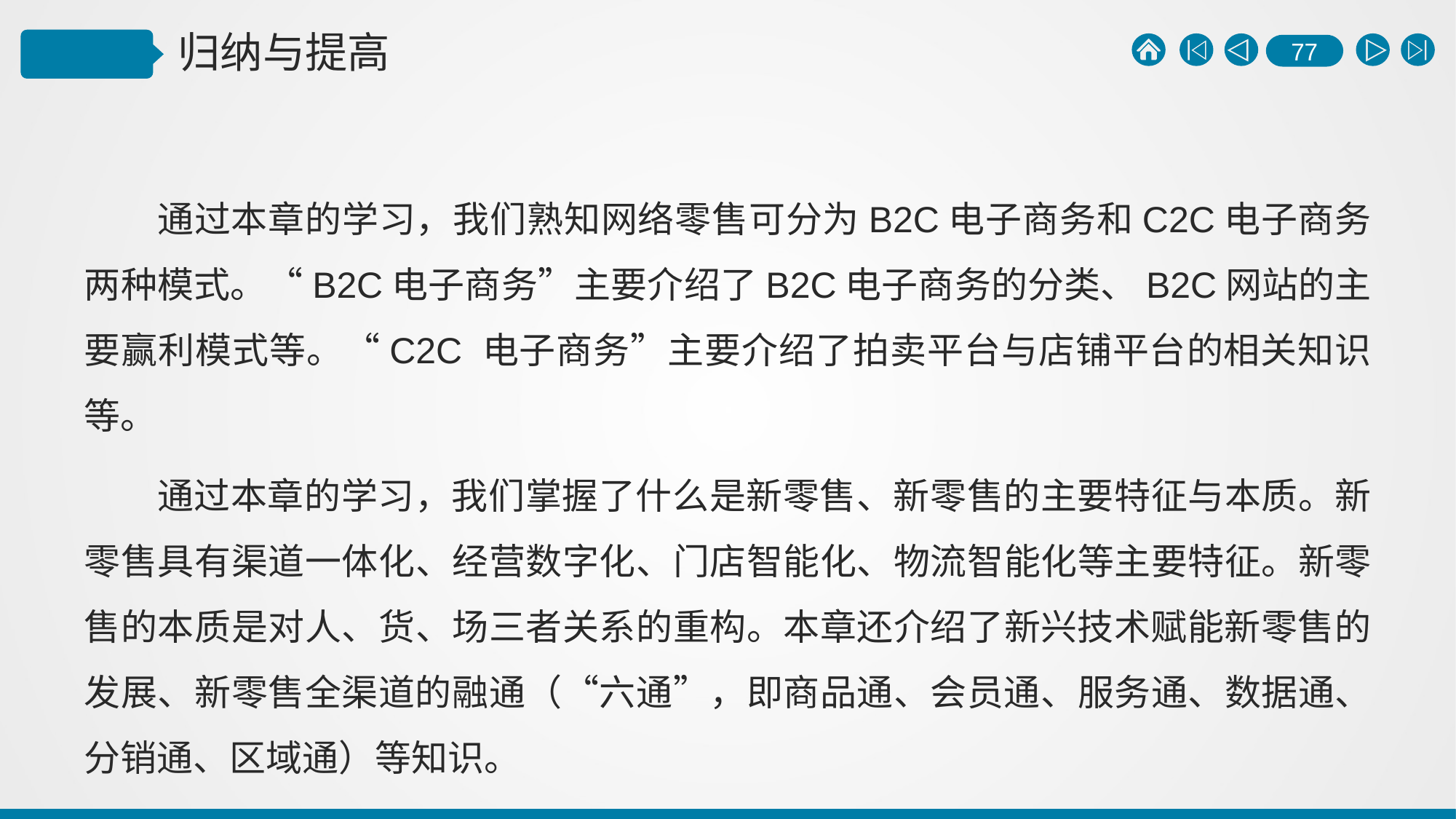

通过本章的学习，我们熟知网络零售可分为B2C电子商务和C2C电子商务两种模式。“B2C电子商务”主要介绍了B2C电子商务的分类、B2C网站的主要赢利模式等。“C2C 电子商务”主要介绍了拍卖平台与店铺平台的相关知识等。
通过本章的学习，我们掌握了什么是新零售、新零售的主要特征与本质。新零售具有渠道一体化、经营数字化、门店智能化、物流智能化等主要特征。新零售的本质是对人、货、场三者关系的重构。本章还介绍了新兴技术赋能新零售的发展、新零售全渠道的融通（“六通”，即商品通、会员通、服务通、数据通、分销通、区域通）等知识。